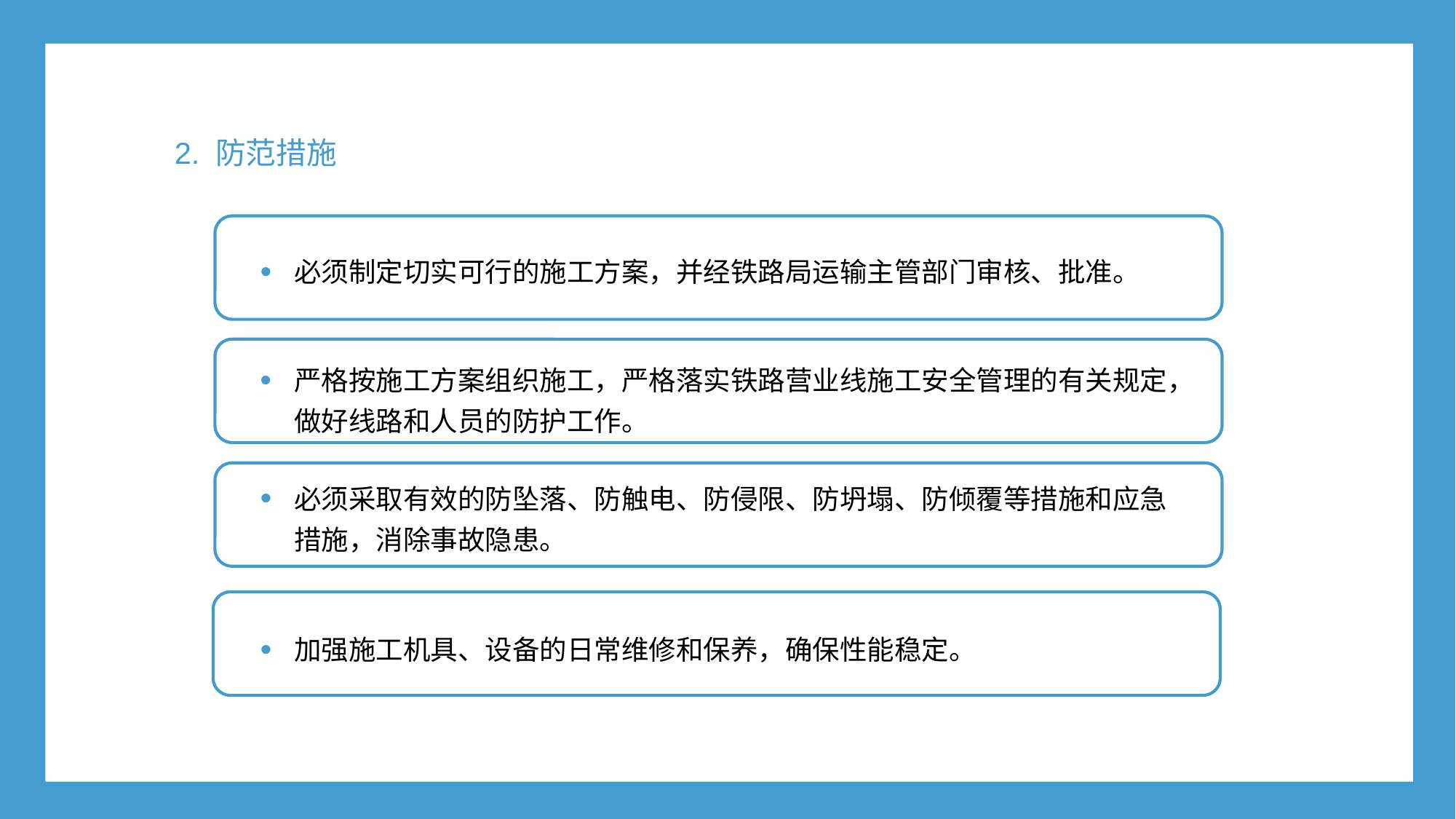

2. 防范措施

必须制定切实可行的施工方案，并经铁路局运输主管部门审核、批准。

严格按施工方案组织施工，严格落实铁路营业线施工安全管理的有关规定，做好线路和人员的防护工作。

必须采取有效的防坠落、防触电、防侵限、防坍塌、防倾覆等措施和应急措施，消除事故隐患。

加强施工机具、设备的日常维修和保养，确保性能稳定。